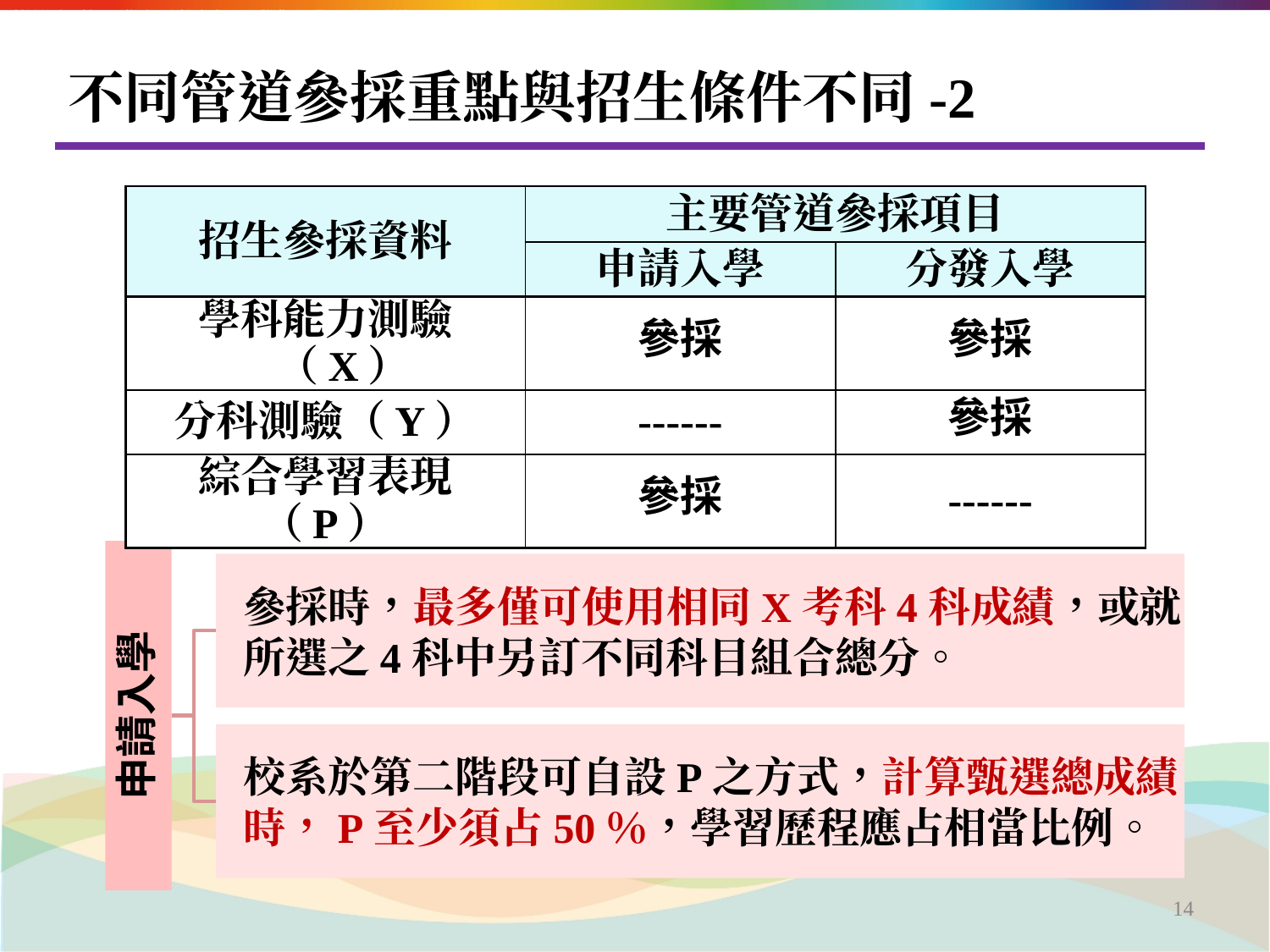

# 不同管道參採重點與招生條件不同-2
| 招生參採資料 | 主要管道參採項目 |  |
| --- | --- | --- |
|  | 申請入學 | 分發入學 |
| 學科能力測驗（X） | 參採 | 參採 |
| 分科測驗（Y） | ------ | 參採 |
| 綜合學習表現（P） | 參採 | ------ |

參採時，最多僅可使用相同X考科4科成績，或就所選之4科中另訂不同科目組合總分。

申請入學

校系於第二階段可自設P之方式，計算甄選總成績時，P至少須占50％，學習歷程應占相當比例。

14